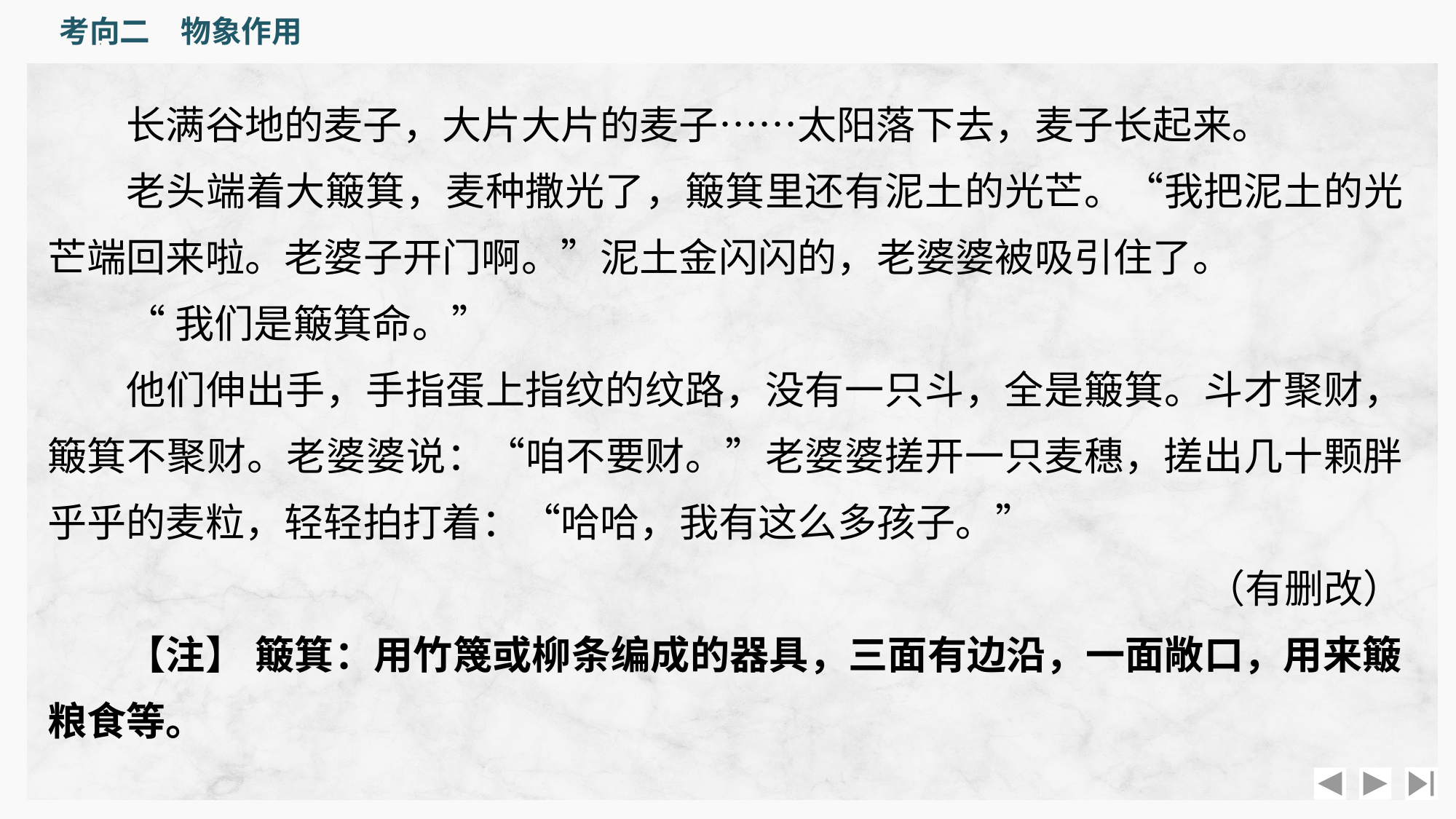

长满谷地的麦子，大片大片的麦子……太阳落下去，麦子长起来。
老头端着大簸箕，麦种撒光了，簸箕里还有泥土的光芒。“我把泥土的光芒端回来啦。老婆子开门啊。”泥土金闪闪的，老婆婆被吸引住了。
“我们是簸箕命。”
他们伸出手，手指蛋上指纹的纹路，没有一只斗，全是簸箕。斗才聚财，簸箕不聚财。老婆婆说：“咱不要财。”老婆婆搓开一只麦穗，搓出几十颗胖乎乎的麦粒，轻轻拍打着：“哈哈，我有这么多孩子。”
（有删改）
【注】 簸箕：用竹篾或柳条编成的器具，三面有边沿，一面敞口，用来簸粮食等。